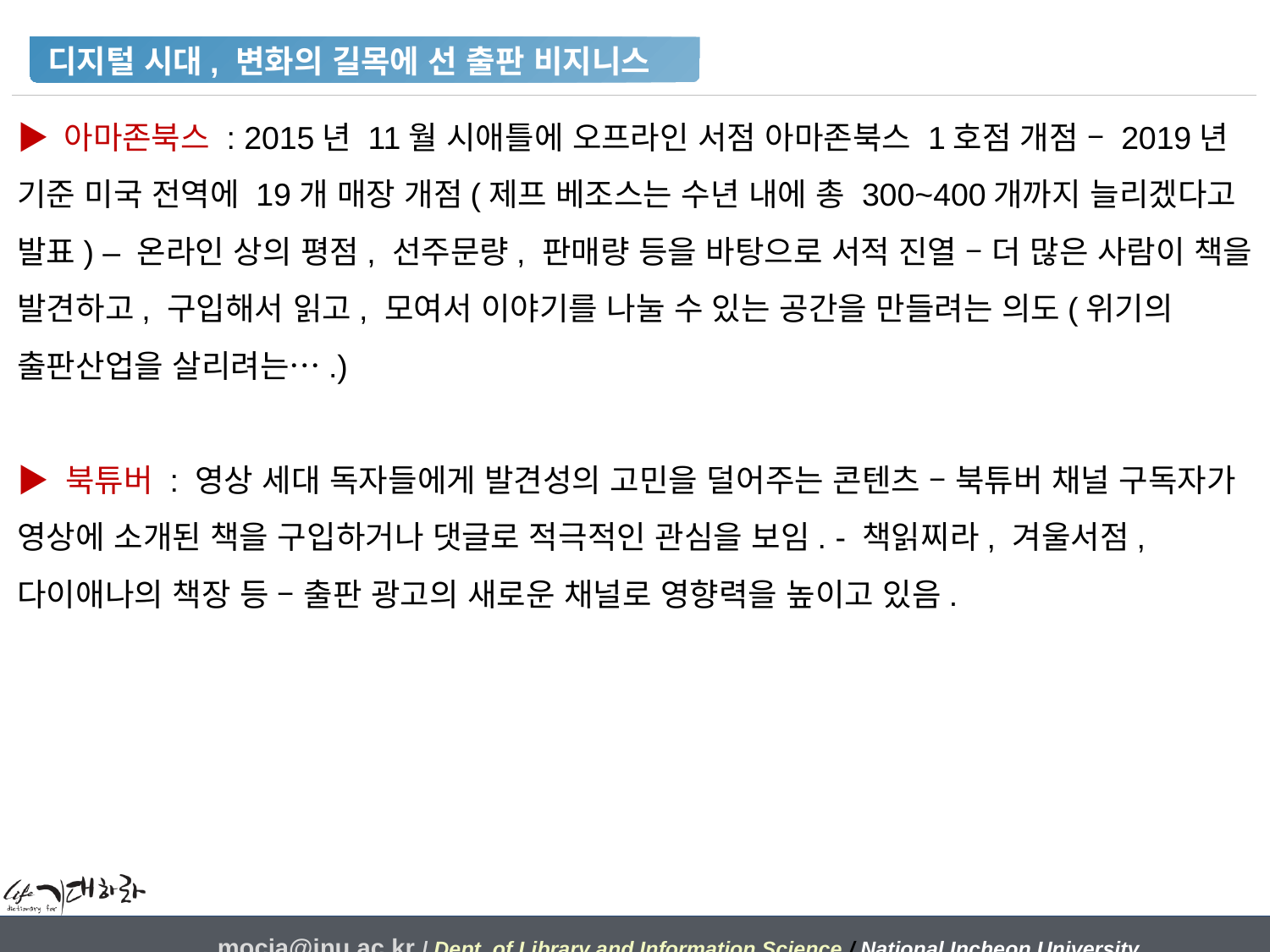

디지털 시대, 변화의 길목에 선 출판 비지니스
▶ 아마존북스 : 2015년 11월 시애틀에 오프라인 서점 아마존북스 1호점 개점 – 2019년 기준 미국 전역에 19개 매장 개점(제프 베조스는 수년 내에 총 300~400개까지 늘리겠다고 발표) – 온라인 상의 평점, 선주문량, 판매량 등을 바탕으로 서적 진열 – 더 많은 사람이 책을 발견하고, 구입해서 읽고, 모여서 이야기를 나눌 수 있는 공간을 만들려는 의도(위기의 출판산업을 살리려는….)

▶ 북튜버 : 영상 세대 독자들에게 발견성의 고민을 덜어주는 콘텐츠 – 북튜버 채널 구독자가 영상에 소개된 책을 구입하거나 댓글로 적극적인 관심을 보임. - 책읽찌라, 겨울서점, 다이애나의 책장 등 – 출판 광고의 새로운 채널로 영향력을 높이고 있음.

mocja@inu.ac.kr / Dept. of Library and Information Science / National Incheon University